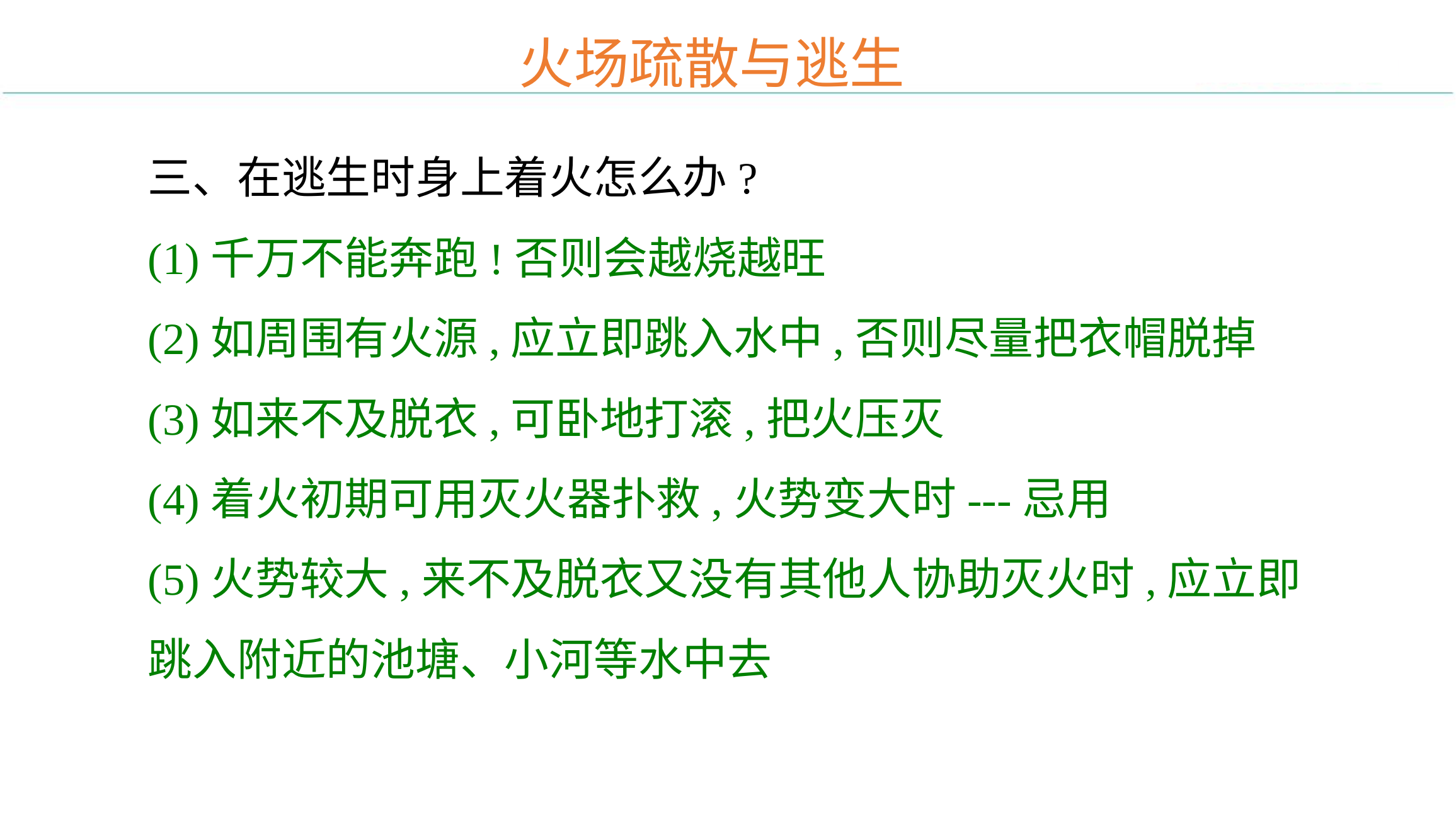

火场疏散与逃生
三、在逃生时身上着火怎么办?
(1)千万不能奔跑!否则会越烧越旺
(2)如周围有火源,应立即跳入水中,否则尽量把衣帽脱掉
(3)如来不及脱衣,可卧地打滚,把火压灭
(4)着火初期可用灭火器扑救,火势变大时---忌用
(5)火势较大,来不及脱衣又没有其他人协助灭火时,应立即跳入附近的池塘、小河等水中去